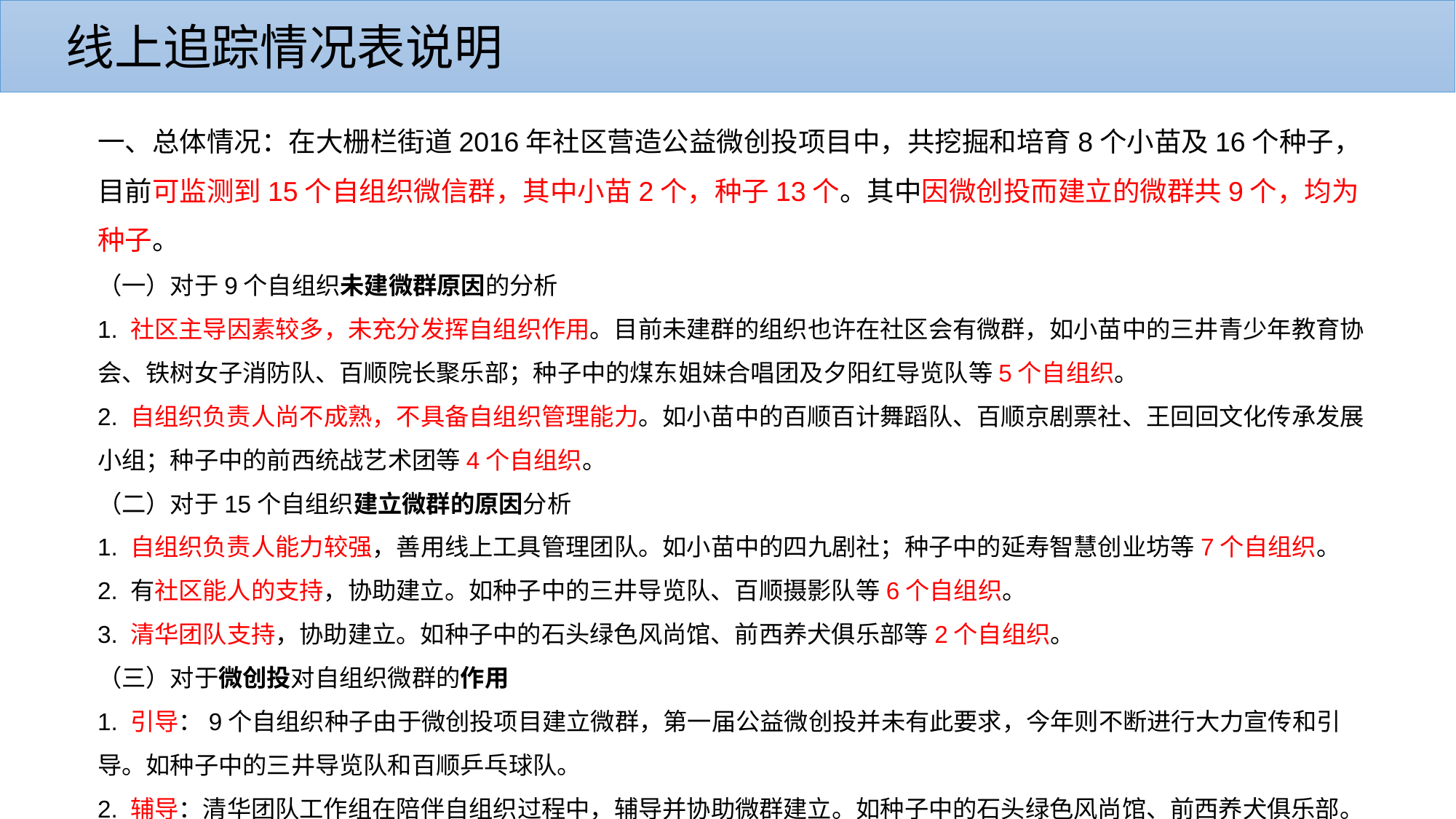

线上追踪情况表说明
一、总体情况：在大栅栏街道2016年社区营造公益微创投项目中，共挖掘和培育8个小苗及16个种子，目前可监测到15个自组织微信群，其中小苗2个，种子13个。其中因微创投而建立的微群共9个，均为种子。
（一）对于9个自组织未建微群原因的分析
1. 社区主导因素较多，未充分发挥自组织作用。目前未建群的组织也许在社区会有微群，如小苗中的三井青少年教育协会、铁树女子消防队、百顺院长聚乐部；种子中的煤东姐妹合唱团及夕阳红导览队等5个自组织。
2. 自组织负责人尚不成熟，不具备自组织管理能力。如小苗中的百顺百计舞蹈队、百顺京剧票社、王回回文化传承发展小组；种子中的前西统战艺术团等4个自组织。
（二）对于15个自组织建立微群的原因分析
1. 自组织负责人能力较强，善用线上工具管理团队。如小苗中的四九剧社；种子中的延寿智慧创业坊等7个自组织。
2. 有社区能人的支持，协助建立。如种子中的三井导览队、百顺摄影队等6个自组织。
3. 清华团队支持，协助建立。如种子中的石头绿色风尚馆、前西养犬俱乐部等2个自组织。
（三）对于微创投对自组织微群的作用
1. 引导：9个自组织种子由于微创投项目建立微群，第一届公益微创投并未有此要求，今年则不断进行大力宣传和引导。如种子中的三井导览队和百顺乒乓球队。
2. 辅导：清华团队工作组在陪伴自组织过程中，辅导并协助微群建立。如种子中的石头绿色风尚馆、前西养犬俱乐部。